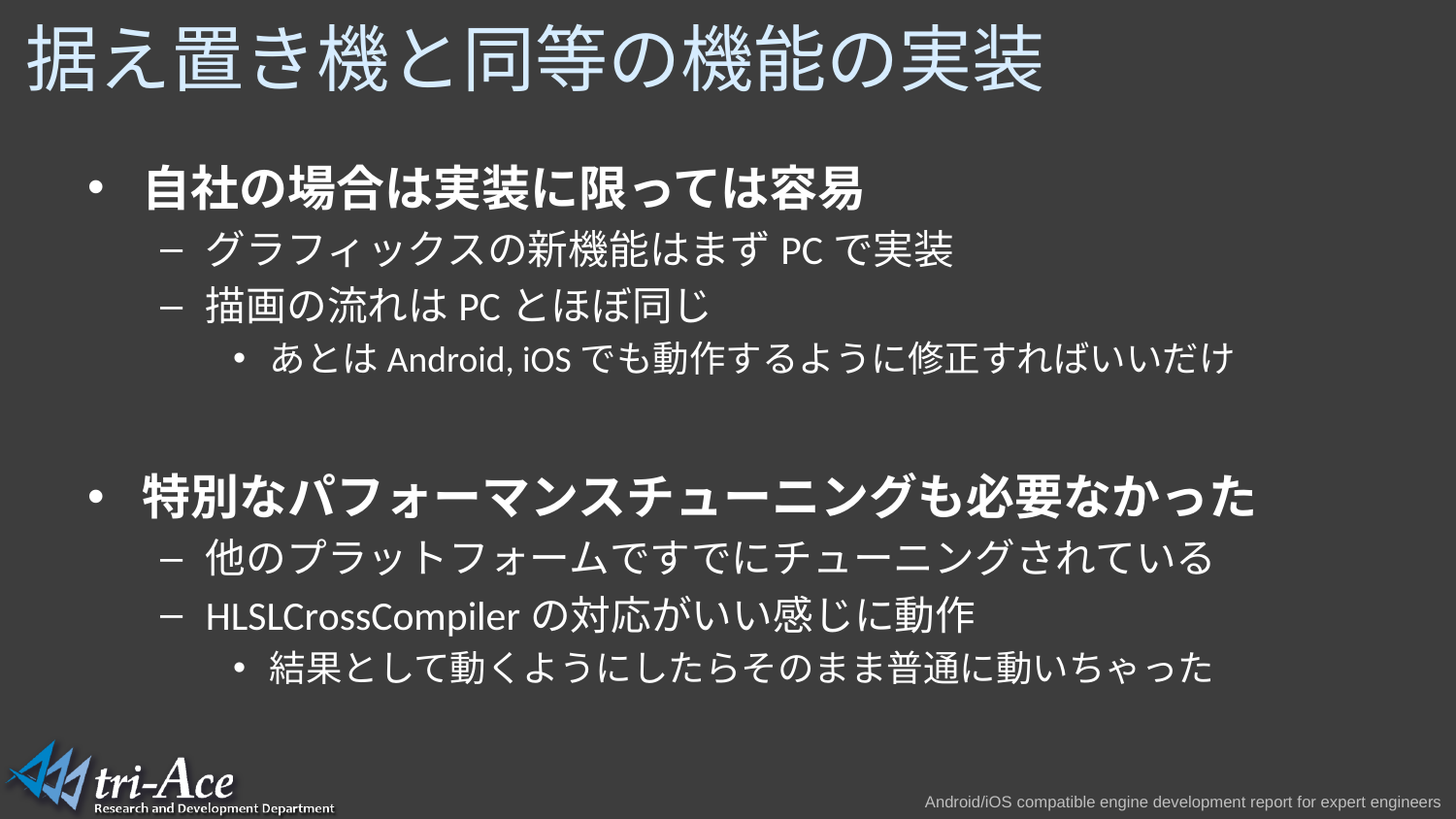

# 据え置き機と同等の機能の実装
自社の場合は実装に限っては容易
グラフィックスの新機能はまずPCで実装
描画の流れはPCとほぼ同じ
あとはAndroid, iOSでも動作するように修正すればいいだけ

特別なパフォーマンスチューニングも必要なかった
他のプラットフォームですでにチューニングされている
HLSLCrossCompilerの対応がいい感じに動作
結果として動くようにしたらそのまま普通に動いちゃった